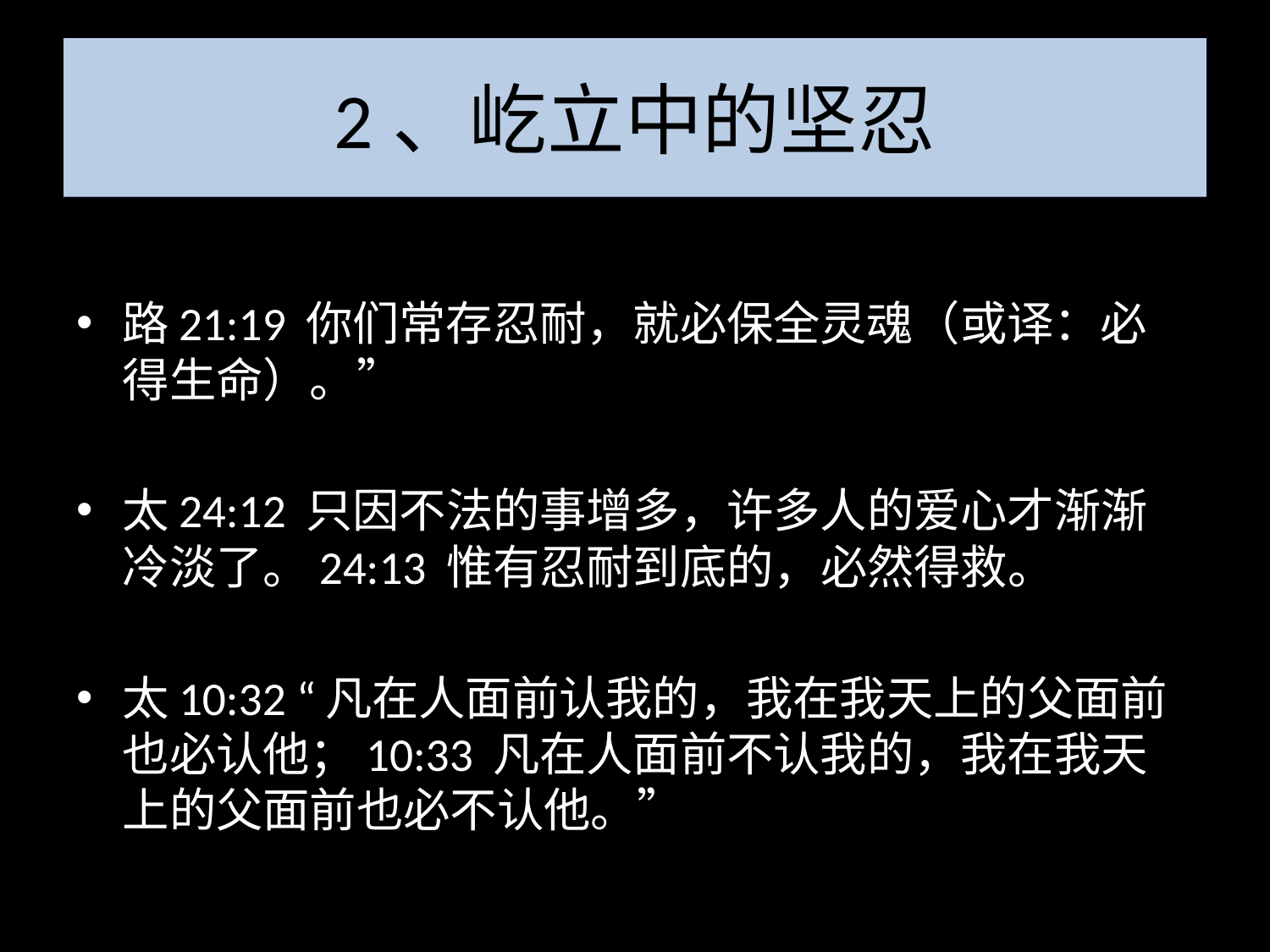

# 2、屹立中的坚忍

路21:19 你们常存忍耐，就必保全灵魂（或译：必得生命）。”

太24:12 只因不法的事增多，许多人的爱心才渐渐冷淡了。24:13 惟有忍耐到底的，必然得救。

太10:32 “凡在人面前认我的，我在我天上的父面前也必认他；10:33 凡在人面前不认我的，我在我天上的父面前也必不认他。”